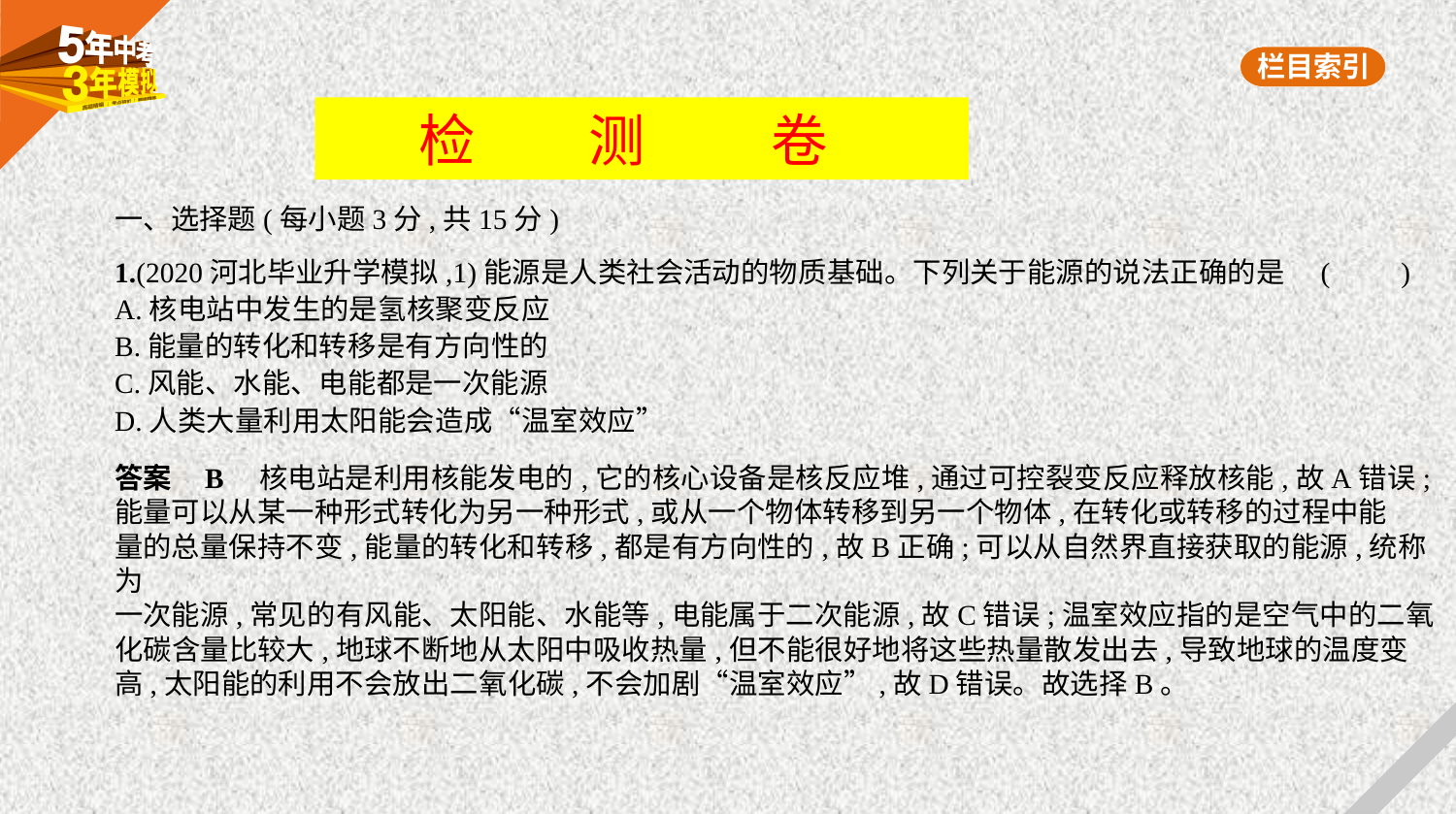

检         测          卷
一、选择题(每小题3分,共15分)
1.(2020河北毕业升学模拟,1)能源是人类社会活动的物质基础。下列关于能源的说法正确的是 (　　)
A.核电站中发生的是氢核聚变反应
B.能量的转化和转移是有方向性的
C.风能、水能、电能都是一次能源
D.人类大量利用太阳能会造成“温室效应”
答案    B　核电站是利用核能发电的,它的核心设备是核反应堆,通过可控裂变反应释放核能,故A错误;
能量可以从某一种形式转化为另一种形式,或从一个物体转移到另一个物体,在转化或转移的过程中能
量的总量保持不变,能量的转化和转移,都是有方向性的,故B正确;可以从自然界直接获取的能源,统称为
一次能源,常见的有风能、太阳能、水能等,电能属于二次能源,故C错误;温室效应指的是空气中的二氧
化碳含量比较大,地球不断地从太阳中吸收热量,但不能很好地将这些热量散发出去,导致地球的温度变
高,太阳能的利用不会放出二氧化碳,不会加剧“温室效应”,故D错误。故选择B。